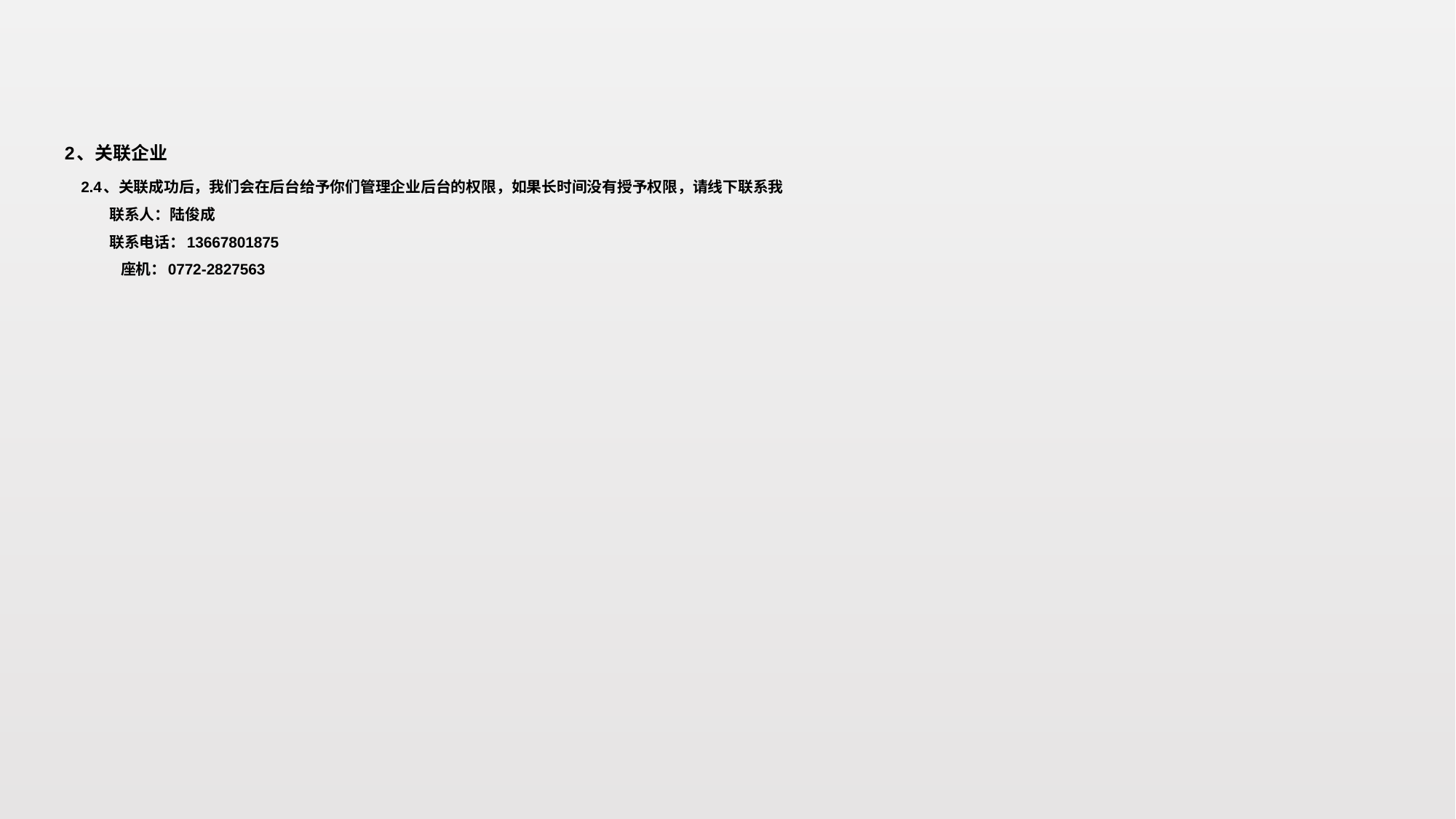

# 2、关联企业 2.4、关联成功后，我们会在后台给予你们管理企业后台的权限，如果长时间没有授予权限，请线下联系我 联系人：陆俊成 联系电话：13667801875 座机：0772-2827563